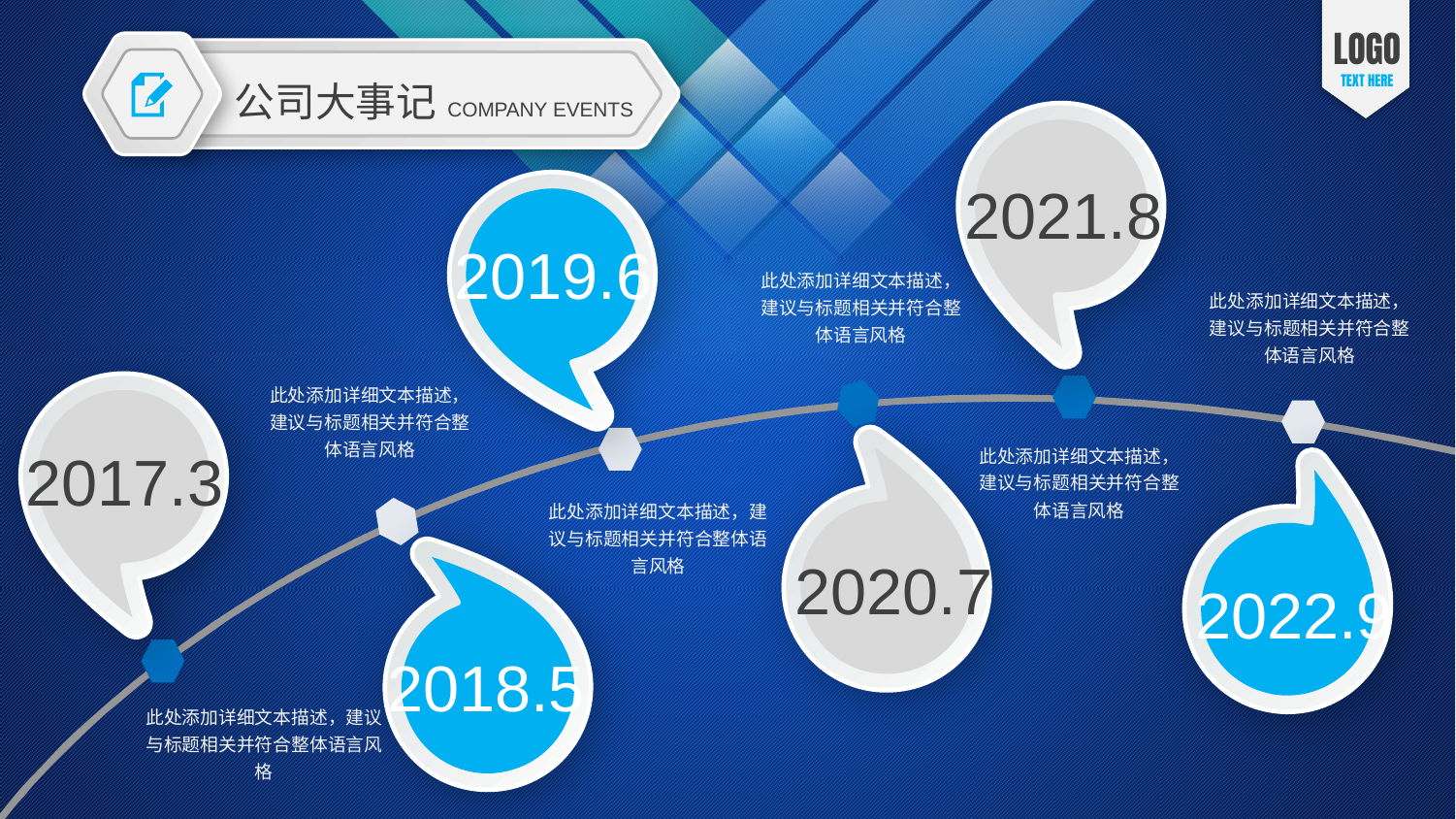

LOGO
TEXT HERE

公司大事记

COMPANY EVENTS

2021.8
2019.6
此处添加详细文本描述，建议与标题相关并符合整体语言风格
此处添加详细文本描述，建议与标题相关并符合整体语言风格

此处添加详细文本描述，建议与标题相关并符合整体语言风格

2017.3
此处添加详细文本描述，建议与标题相关并符合整体语言风格

此处添加详细文本描述，建议与标题相关并符合整体语言风格

2020.7
2022.9

2018.5
此处添加详细文本描述，建议与标题相关并符合整体语言风格